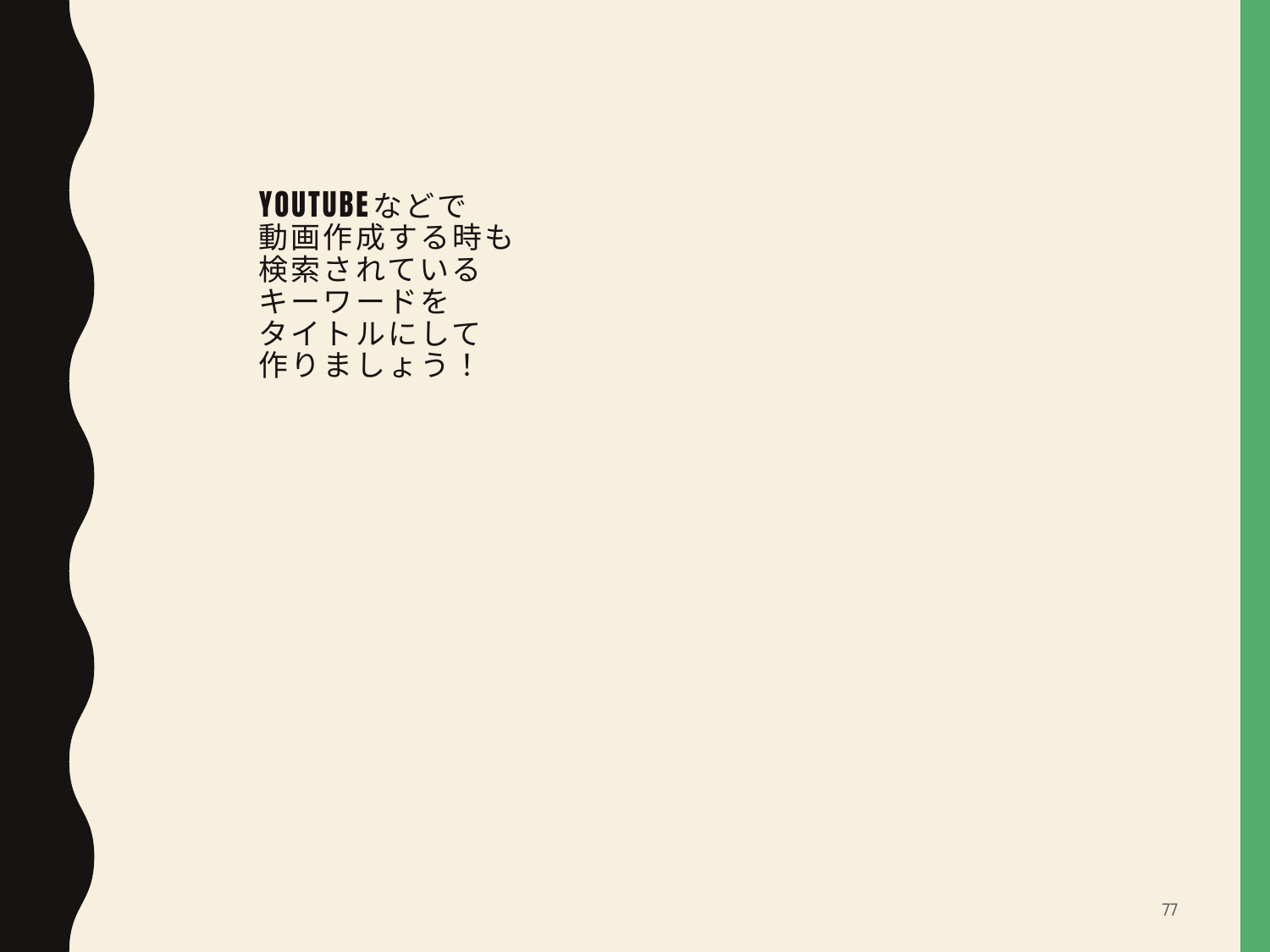

# youtubeなどで 動画作成する時も 検索されている キーワードを タイトルにして 作りましょう！
77